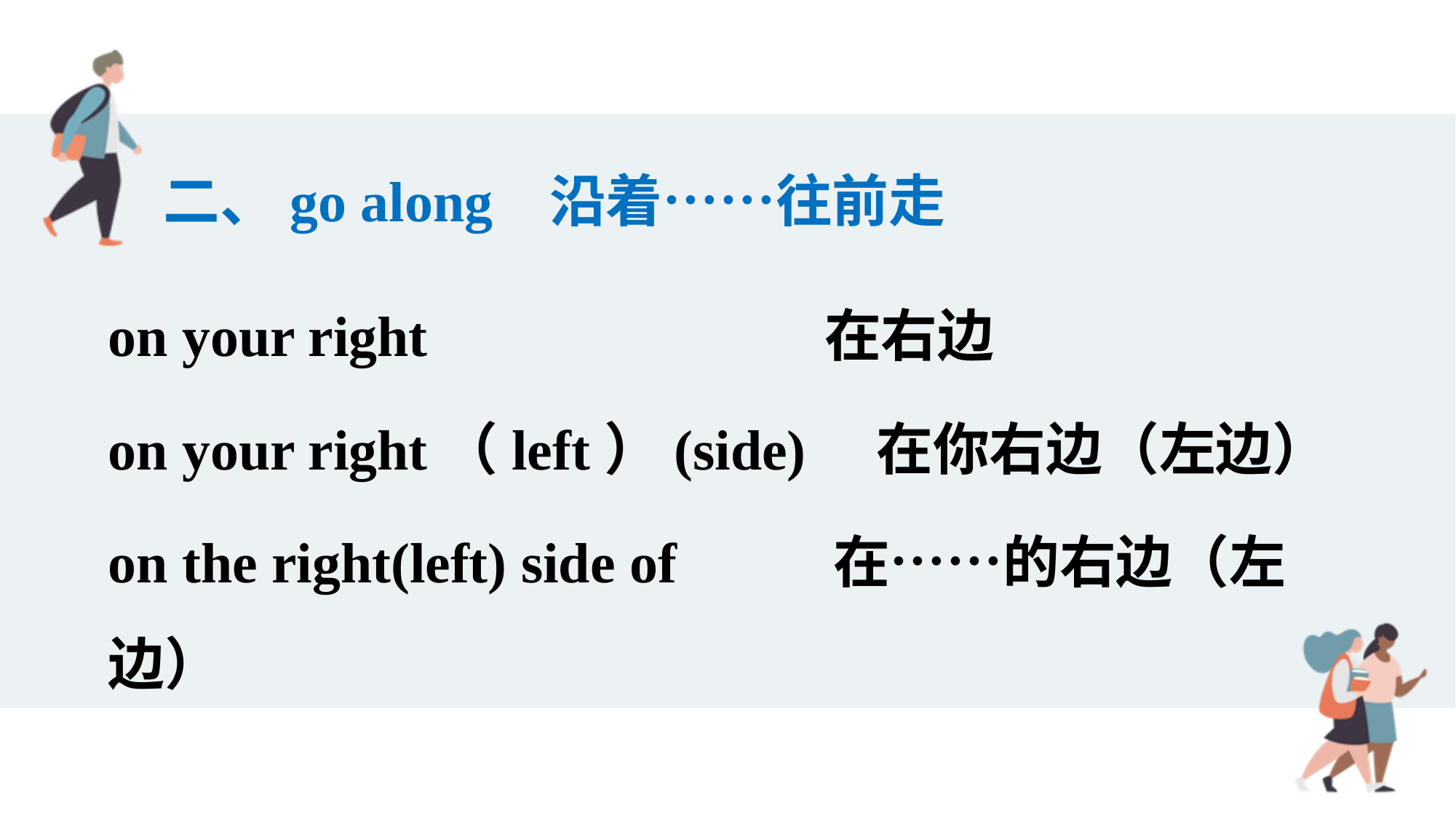

二、go along   沿着……往前走
on your right                           在右边
on your right（left）(side)    在你右边（左边）
on the right(left) side of          在……的右边（左边）